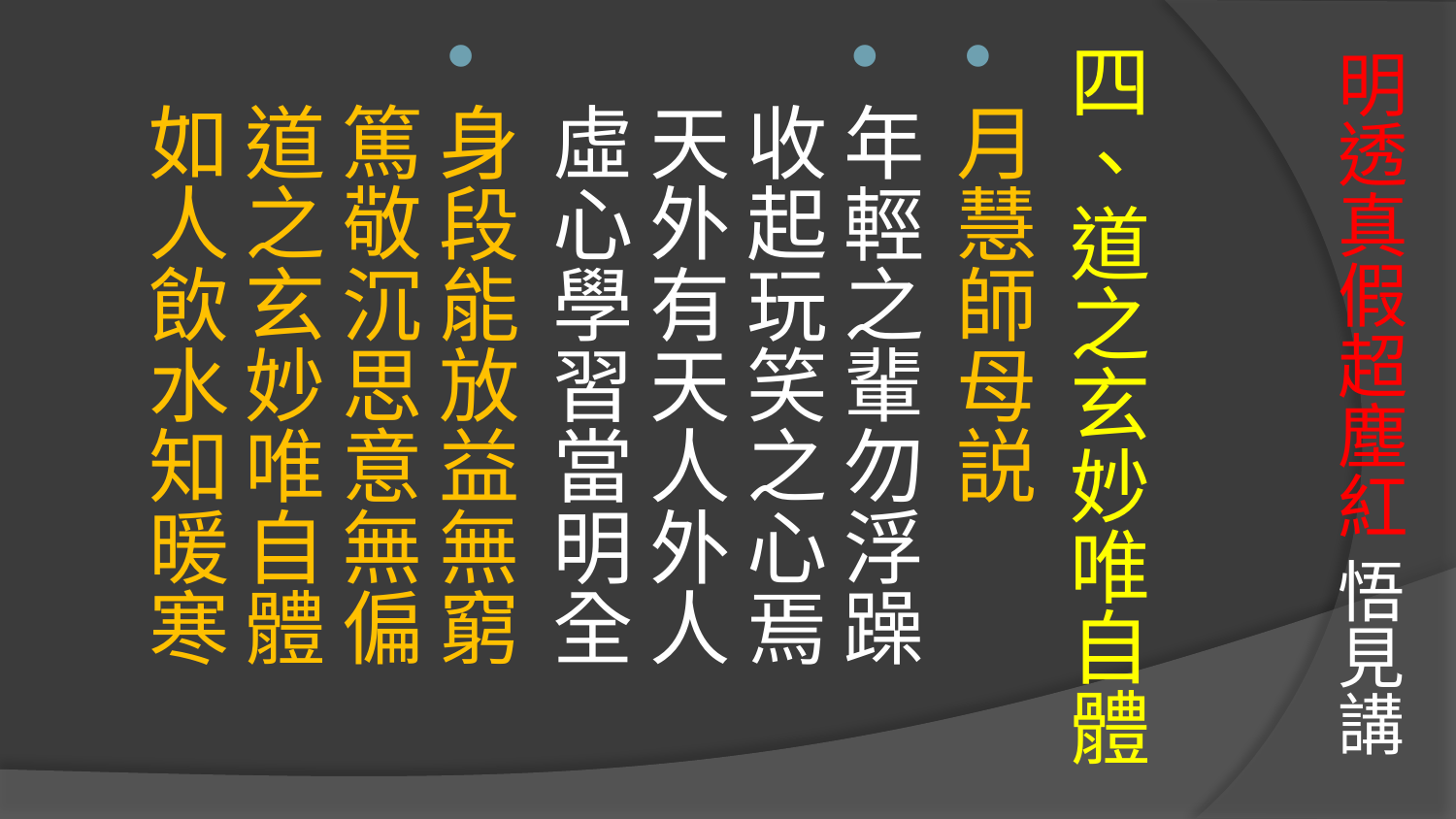

# 明透真假超塵紅 悟見講
四、道之玄妙唯自體
月慧師母説
年輕之輩勿浮躁　收起玩笑之心焉
天外有天人外人　虛心學習當明全
身段能放益無窮　篤敬沉思意無偏
道之玄妙唯自體　如人飲水知暖寒